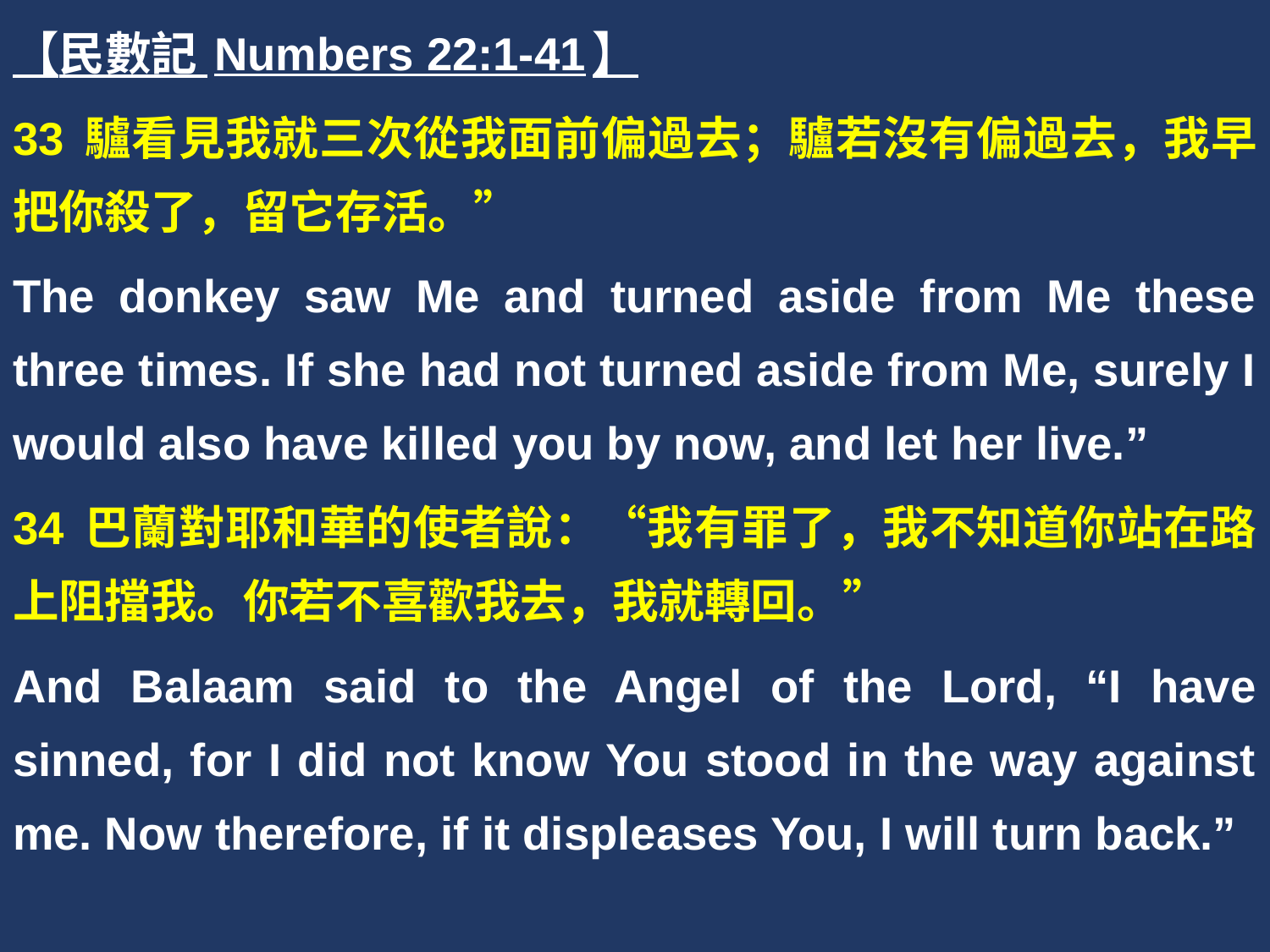

【民數記 Numbers 22:1-41】
33 驢看見我就三次從我面前偏過去；驢若沒有偏過去，我早把你殺了，留它存活。”
The donkey saw Me and turned aside from Me these three times. If she had not turned aside from Me, surely I would also have killed you by now, and let her live.”
34 巴蘭對耶和華的使者說：“我有罪了，我不知道你站在路上阻擋我。你若不喜歡我去，我就轉回。”
And Balaam said to the Angel of the Lord, “I have sinned, for I did not know You stood in the way against me. Now therefore, if it displeases You, I will turn back.”